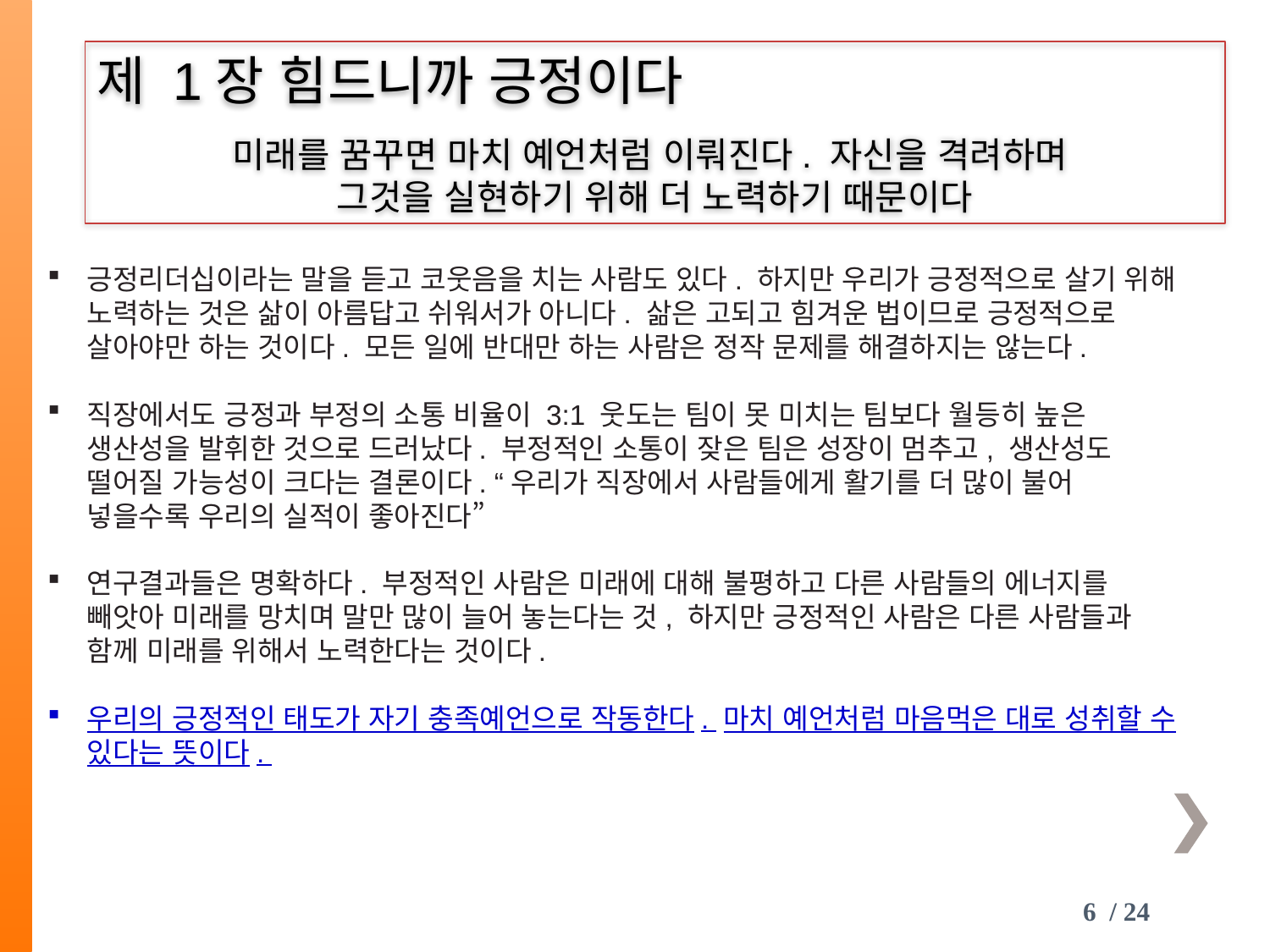

제 1장 힘드니까 긍정이다

미래를 꿈꾸면 마치 예언처럼 이뤄진다. 자신을 격려하며
그것을 실현하기 위해 더 노력하기 때문이다
긍정리더십이라는 말을 듣고 코웃음을 치는 사람도 있다. 하지만 우리가 긍정적으로 살기 위해 노력하는 것은 삶이 아름답고 쉬워서가 아니다. 삶은 고되고 힘겨운 법이므로 긍정적으로 살아야만 하는 것이다. 모든 일에 반대만 하는 사람은 정작 문제를 해결하지는 않는다.

직장에서도 긍정과 부정의 소통 비율이 3:1 웃도는 팀이 못 미치는 팀보다 월등히 높은 생산성을 발휘한 것으로 드러났다. 부정적인 소통이 잦은 팀은 성장이 멈추고, 생산성도 떨어질 가능성이 크다는 결론이다. “우리가 직장에서 사람들에게 활기를 더 많이 불어 넣을수록 우리의 실적이 좋아진다”

연구결과들은 명확하다. 부정적인 사람은 미래에 대해 불평하고 다른 사람들의 에너지를 빼앗아 미래를 망치며 말만 많이 늘어 놓는다는 것, 하지만 긍정적인 사람은 다른 사람들과 함께 미래를 위해서 노력한다는 것이다.

우리의 긍정적인 태도가 자기 충족예언으로 작동한다. 마치 예언처럼 마음먹은 대로 성취할 수 있다는 뜻이다.
6  / 24